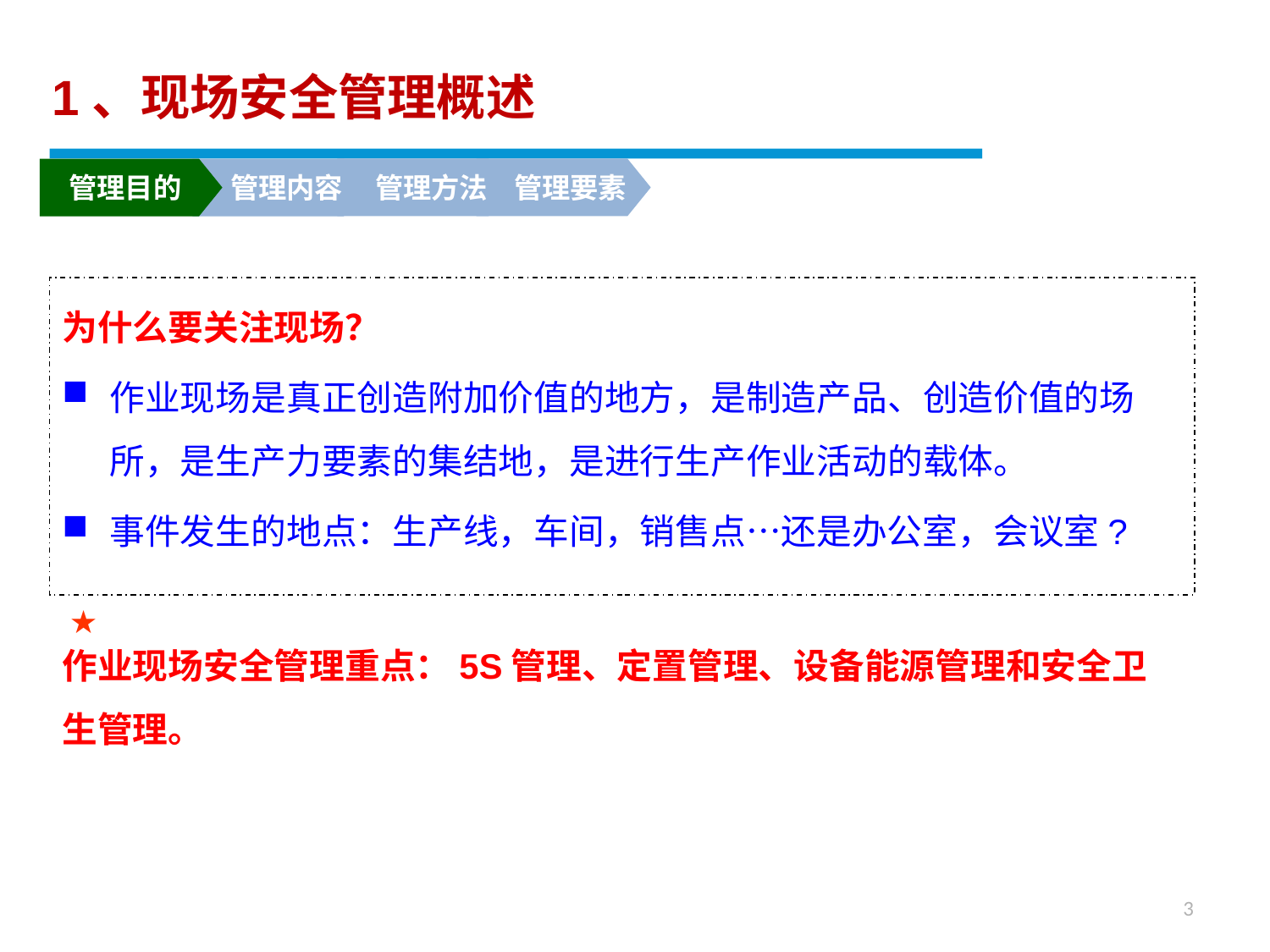

1、现场安全管理概述
管理方法
管理要素
管理目的
管理内容
为什么要关注现场？
作业现场是真正创造附加价值的地方，是制造产品、创造价值的场所，是生产力要素的集结地，是进行生产作业活动的载体。
事件发生的地点：生产线，车间，销售点…还是办公室，会议室?

作业现场安全管理重点：5S管理、定置管理、设备能源管理和安全卫生管理。
★
3